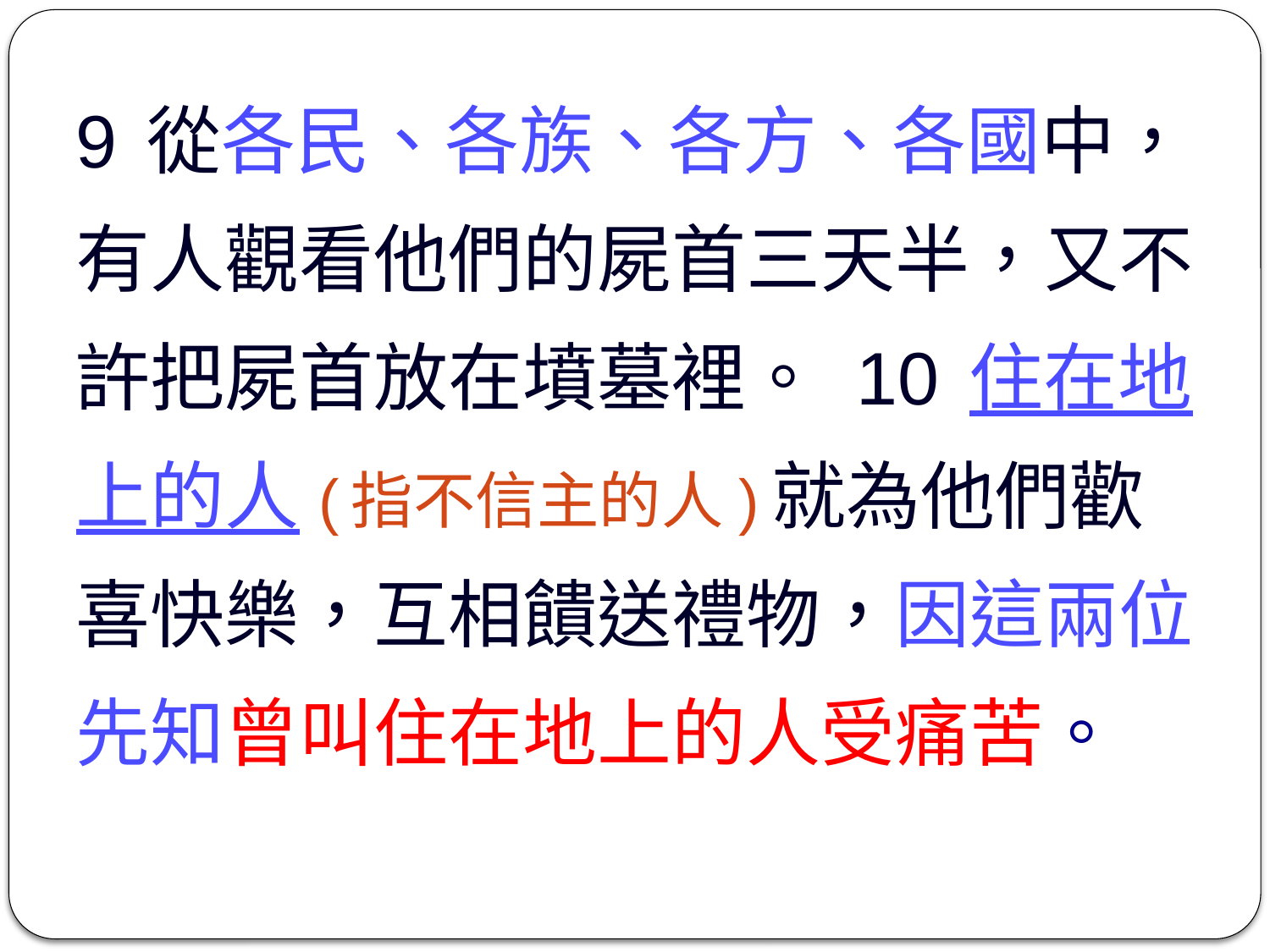

9 從各民、各族、各方、各國中，有人觀看他們的屍首三天半，又不許把屍首放在墳墓裡。 10 住在地上的人(指不信主的人)就為他們歡喜快樂，互相饋送禮物，因這兩位先知曾叫住在地上的人受痛苦。